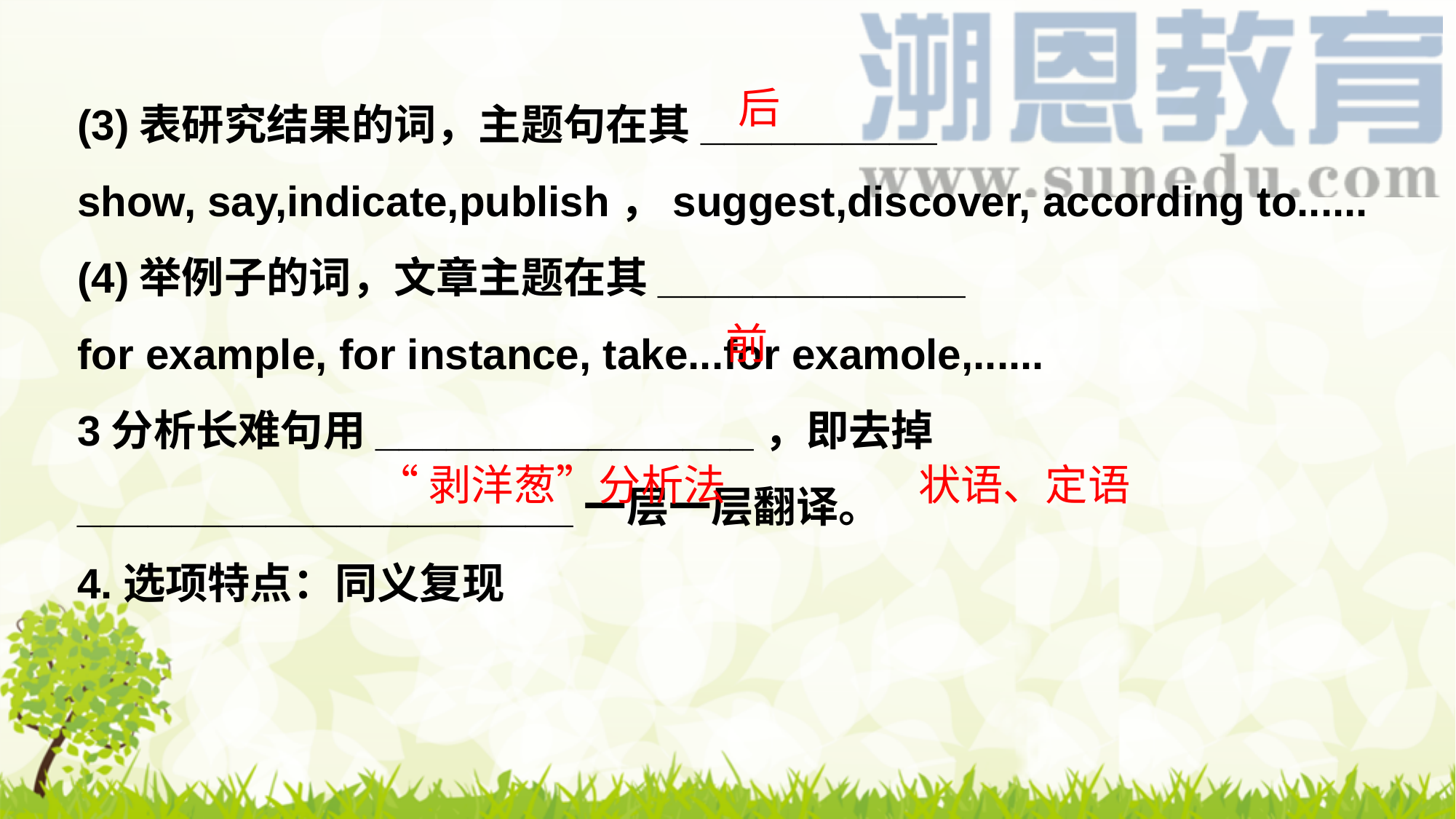

(3)表研究结果的词，主题句在其__________
show, say,indicate,publish，suggest,discover, according to......
(4)举例子的词，文章主题在其_____________
for example, for instance, take...for examole,......
3分析长难句用________________，即去掉_____________________一层一层翻译。
4.选项特点：同义复现

后
前
“剥洋葱”分析法
状语、定语